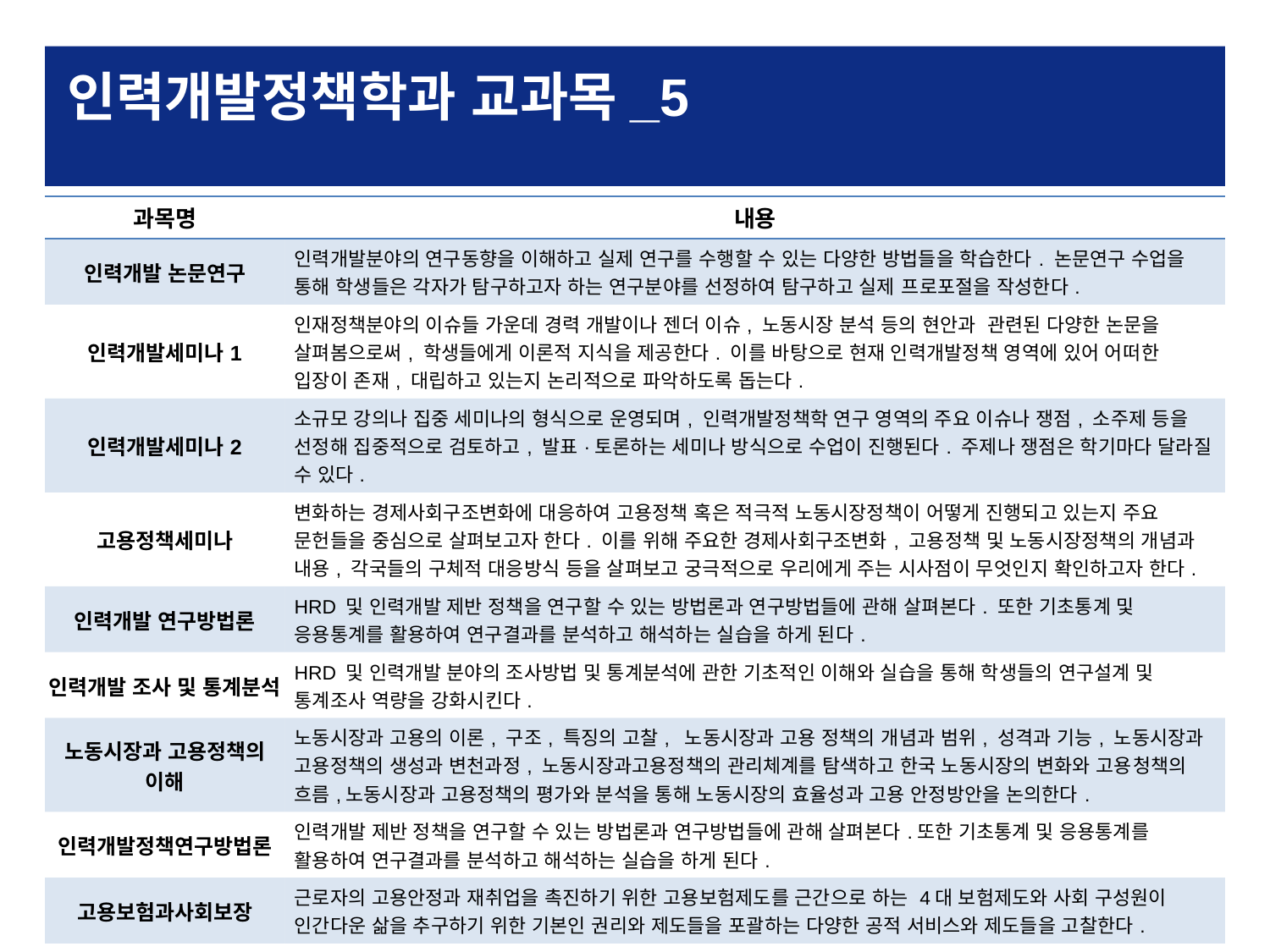

인력개발정책학과 교과목_5
| 과목명 | 내용 |
| --- | --- |
| 인력개발 논문연구 | 인력개발분야의 연구동향을 이해하고 실제 연구를 수행할 수 있는 다양한 방법들을 학습한다. 논문연구 수업을 통해 학생들은 각자가 탐구하고자 하는 연구분야를 선정하여 탐구하고 실제 프로포절을 작성한다. |
| 인력개발세미나1 | 인재정책분야의 이슈들 가운데 경력 개발이나 젠더 이슈, 노동시장 분석 등의 현안과 관련된 다양한 논문을 살펴봄으로써, 학생들에게 이론적 지식을 제공한다. 이를 바탕으로 현재 인력개발정책 영역에 있어 어떠한 입장이 존재, 대립하고 있는지 논리적으로 파악하도록 돕는다. |
| 인력개발세미나2 | 소규모 강의나 집중 세미나의 형식으로 운영되며, 인력개발정책학 연구 영역의 주요 이슈나 쟁점, 소주제 등을 선정해 집중적으로 검토하고, 발표·토론하는 세미나 방식으로 수업이 진행된다. 주제나 쟁점은 학기마다 달라질 수 있다. |
| 고용정책세미나 | 변화하는 경제사회구조변화에 대응하여 고용정책 혹은 적극적 노동시장정책이 어떻게 진행되고 있는지 주요 문헌들을 중심으로 살펴보고자 한다. 이를 위해 주요한 경제사회구조변화, 고용정책 및 노동시장정책의 개념과 내용, 각국들의 구체적 대응방식 등을 살펴보고 궁극적으로 우리에게 주는 시사점이 무엇인지 확인하고자 한다. |
| 인력개발 연구방법론 | HRD 및 인력개발 제반 정책을 연구할 수 있는 방법론과 연구방법들에 관해 살펴본다. 또한 기초통계 및 응용통계를 활용하여 연구결과를 분석하고 해석하는 실습을 하게 된다. |
| 인력개발 조사 및 통계분석 | HRD 및 인력개발 분야의 조사방법 및 통계분석에 관한 기초적인 이해와 실습을 통해 학생들의 연구설계 및 통계조사 역량을 강화시킨다. |
| 노동시장과 고용정책의 이해 | 노동시장과 고용의 이론, 구조, 특징의 고찰, 노동시장과 고용 정책의 개념과 범위, 성격과 기능, 노동시장과 고용정책의 생성과 변천과정, 노동시장과고용정책의 관리체계를 탐색하고 한국 노동시장의 변화와 고용청책의 흐름,노동시장과 고용정책의 평가와 분석을 통해 노동시장의 효율성과 고용 안정방안을 논의한다. |
| 인력개발정책연구방법론 | 인력개발 제반 정책을 연구할 수 있는 방법론과 연구방법들에 관해 살펴본다.또한 기초통계 및 응용통계를 활용하여 연구결과를 분석하고 해석하는 실습을 하게 된다. |
| 고용보험과사회보장 | 근로자의 고용안정과 재취업을 촉진하기 위한 고용보험제도를 근간으로 하는 4대 보험제도와 사회 구성원이 인간다운 삶을 추구하기 위한 기본인 권리와 제도들을 포괄하는 다양한 공적 서비스와 제도들을 고찰한다. |
| 고용서비스 이해와 활용 | 노동시장에서 노동공급자와 노동수요자의 결합을 효율적으로 추진하기 위해 필요한 고용서비스 정책의 목적, 기능, 역할, 과제, 발전방안 등을 이해한다. |
| 통계분석세미나 | 인력개발 관련 데이터 및 이를 활용한 다양한 통계방법들을 학습함으로써, 조사에 바탕을 둔 인력개발 정책의 동향을 이해하고, 데이터에 기반한 효과적인 인력개발 정책을 수립하는데 활용한다. |